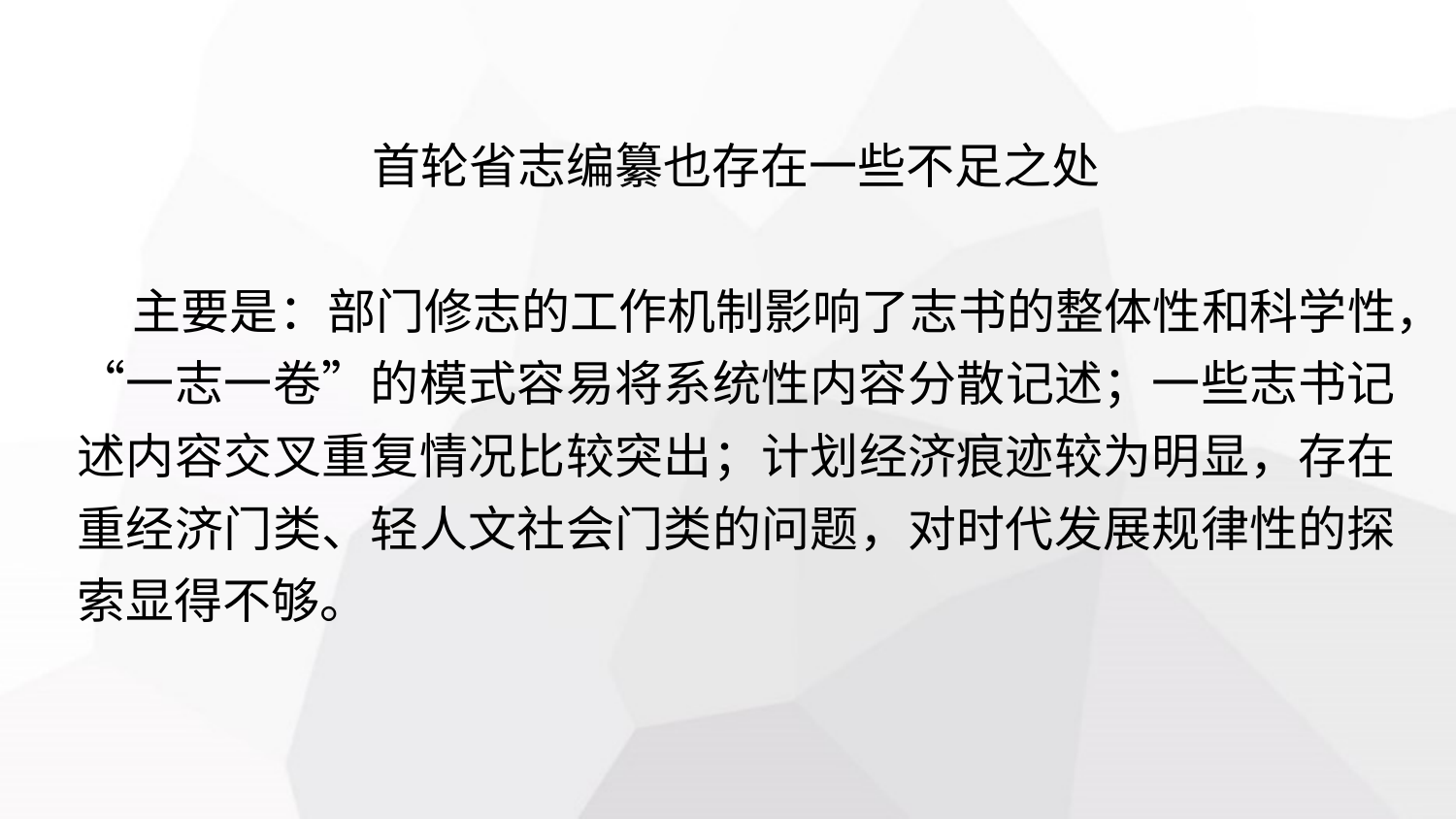

首轮省志编纂也存在一些不足之处

    主要是：部门修志的工作机制影响了志书的整体性和科学性，“一志一卷”的模式容易将系统性内容分散记述；一些志书记述内容交叉重复情况比较突出；计划经济痕迹较为明显，存在重经济门类、轻人文社会门类的问题，对时代发展规律性的探索显得不够。